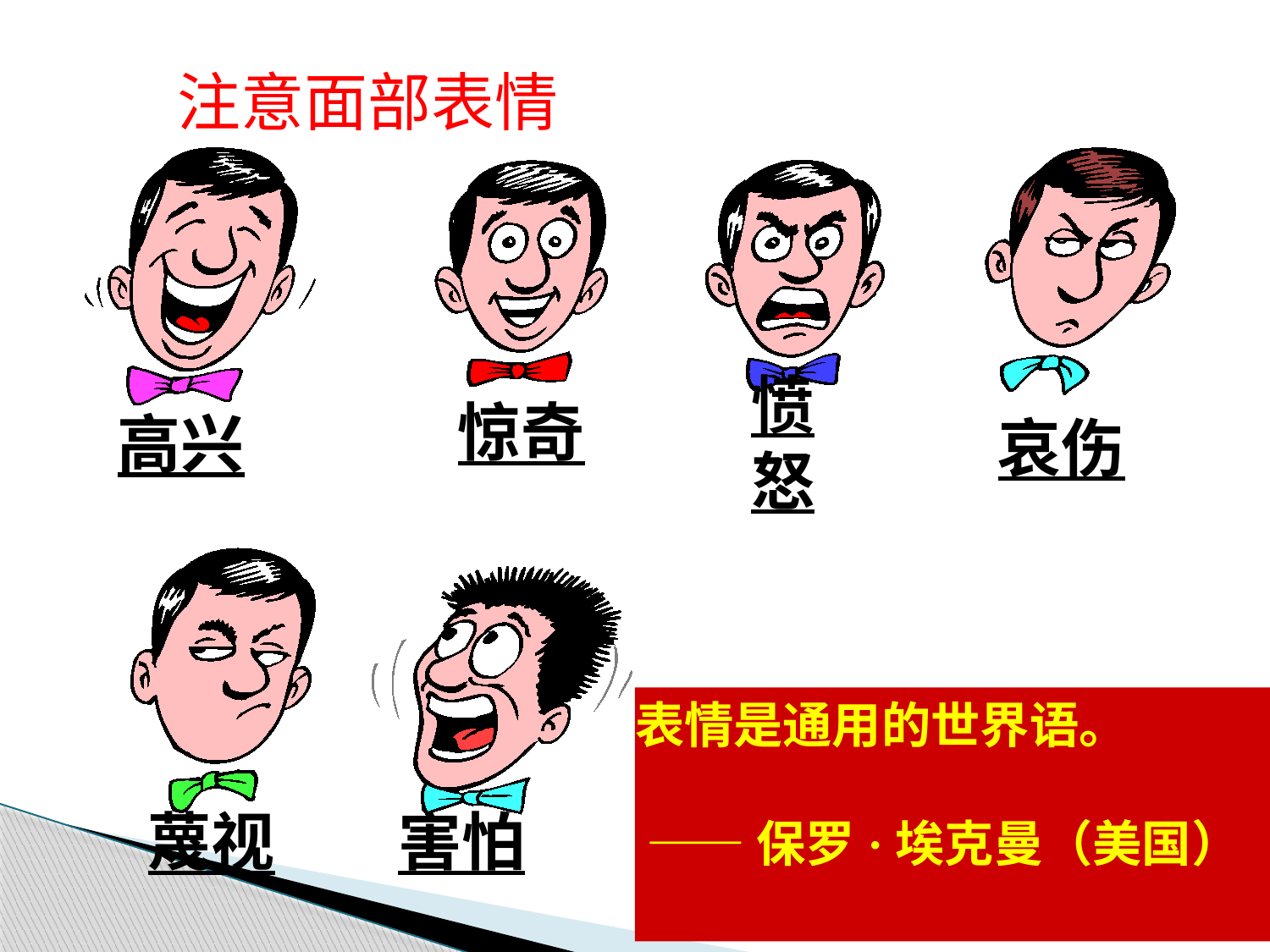

注意面部表情

惊奇
高兴
愤怒
哀伤

表情是通用的世界语。

 ——保罗·埃克曼（美国）
蔑视
害怕

35